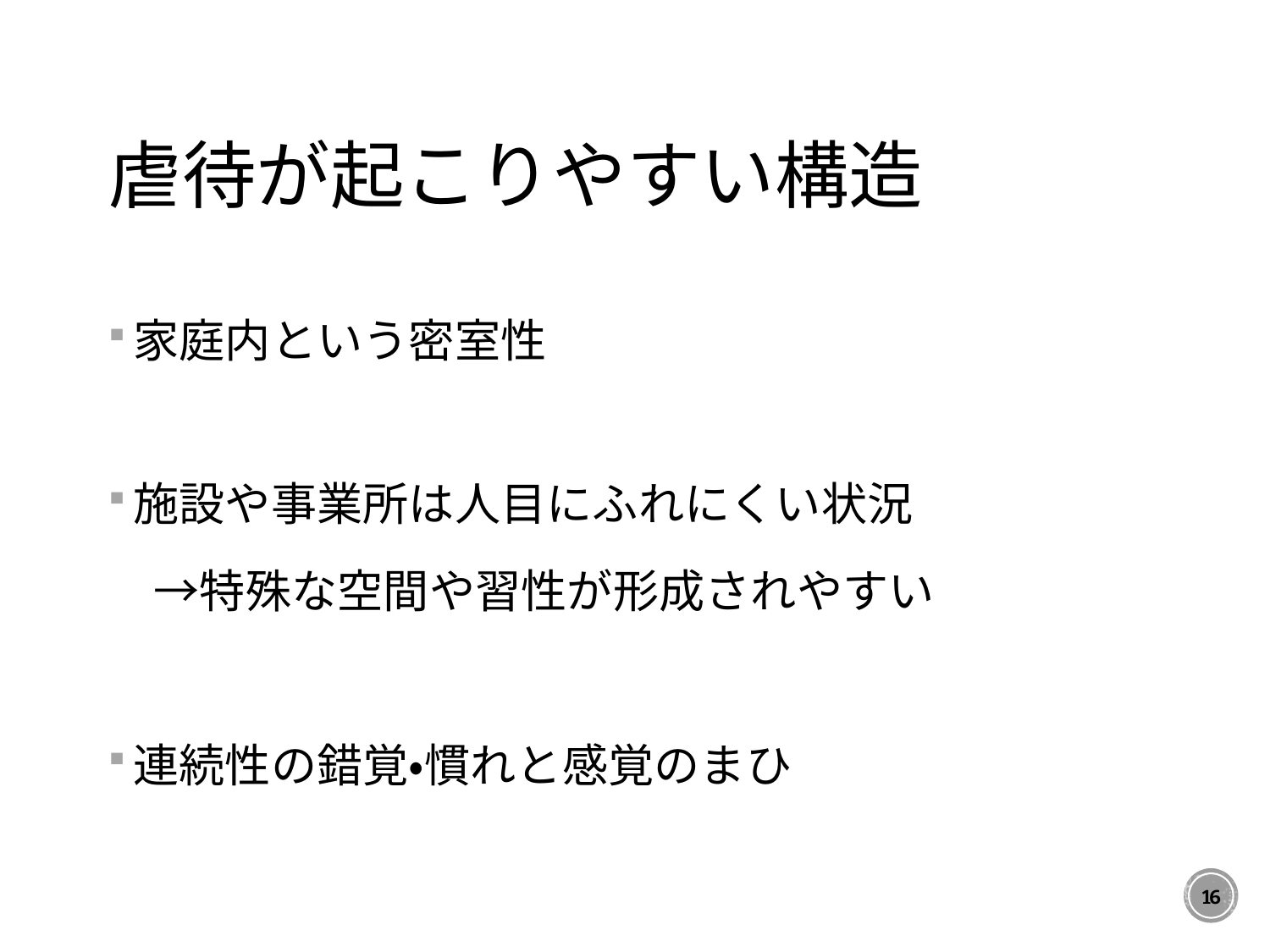

# 虐待が起こりやすい構造
家庭内という密室性

施設や事業所は人目にふれにくい状況
　→特殊な空間や習性が形成されやすい

連続性の錯覚・慣れと感覚のまひ
16